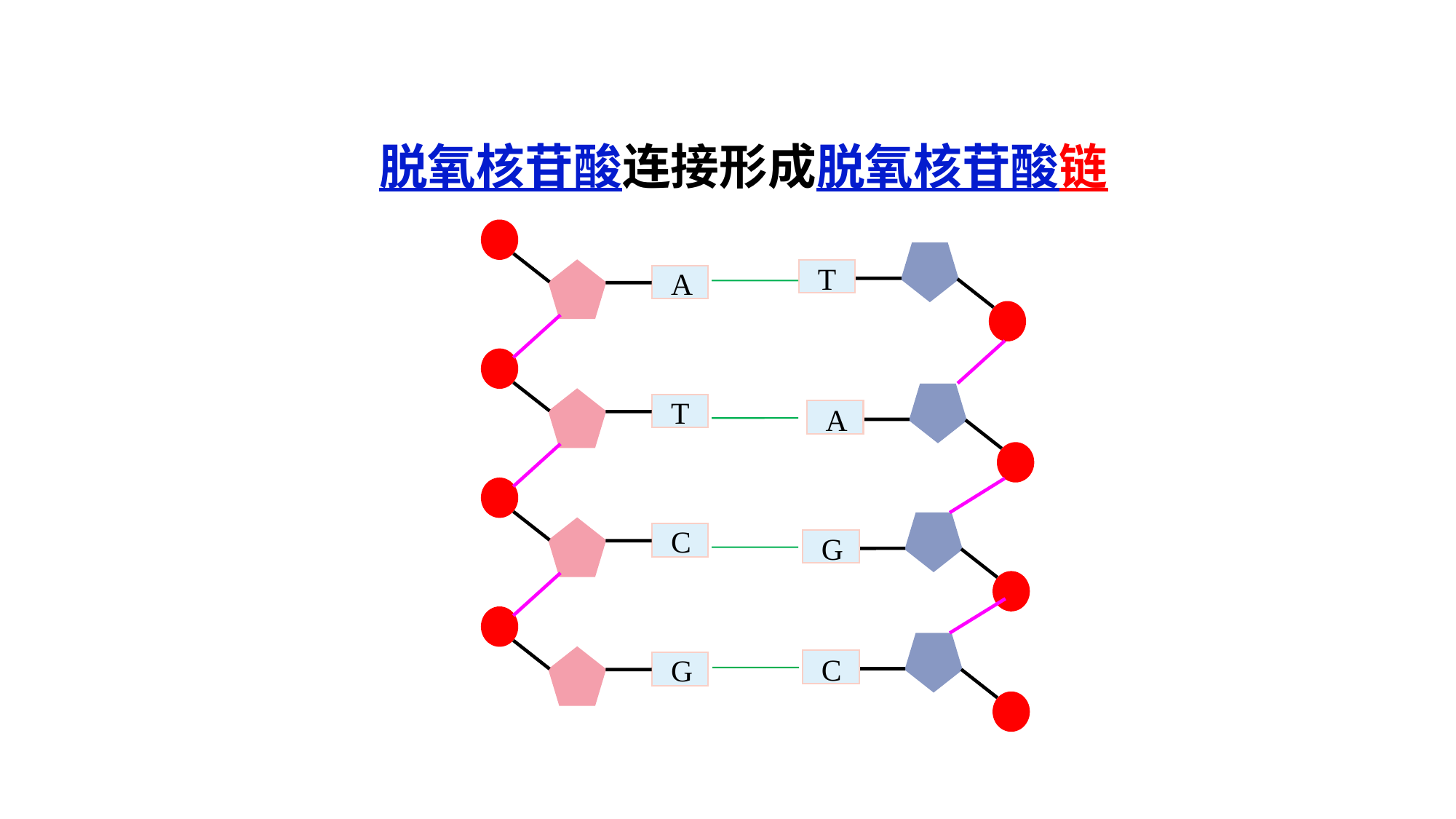

脱氧核苷酸连接形成脱氧核苷酸链

A

T

T

A

C

G

G

C